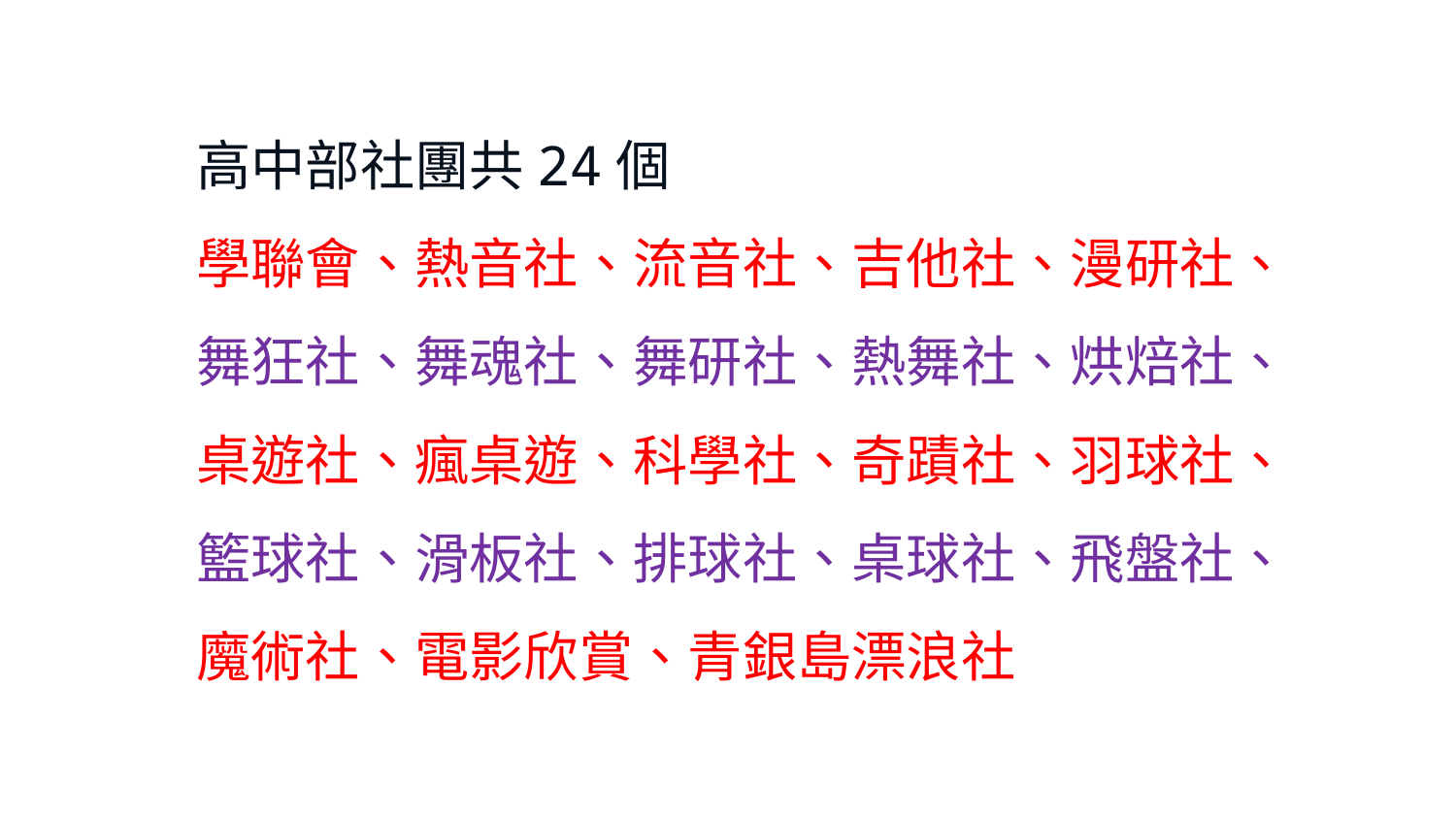

高中部社團共24個
學聯會、熱音社、流音社、吉他社、漫研社、
舞狂社、舞魂社、舞研社、熱舞社、烘焙社、
桌遊社、瘋桌遊、科學社、奇蹟社、羽球社、
籃球社、滑板社、排球社、桌球社、飛盤社、
魔術社、電影欣賞、青銀島漂浪社